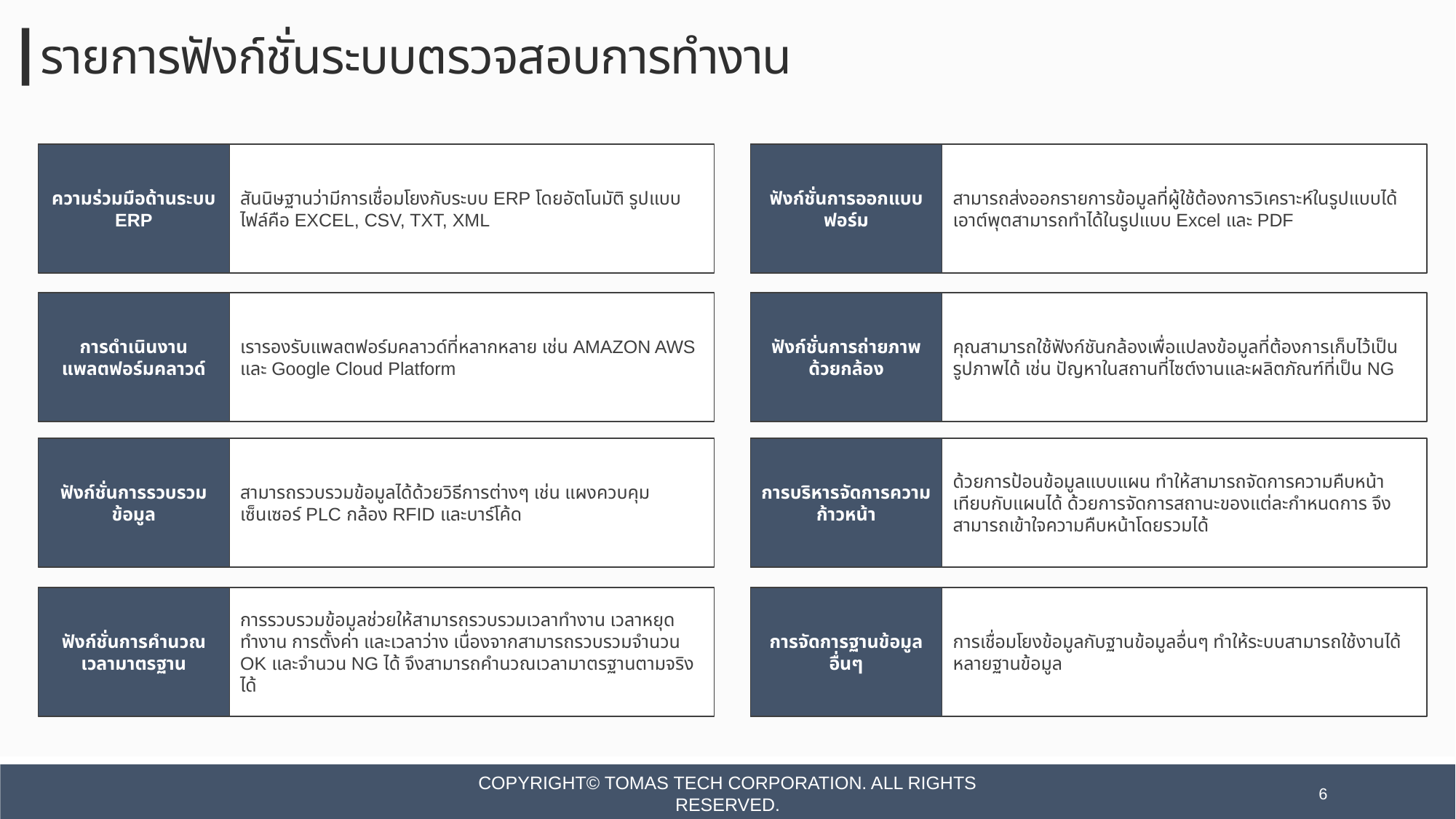

┃รายการฟังก์ชั่นระบบตรวจสอบการทำงาน
ความร่วมมือด้านระบบ ERP
สันนิษฐานว่ามีการเชื่อมโยงกับระบบ ERP โดยอัตโนมัติ รูปแบบไฟล์คือ EXCEL, CSV, TXT, XML
ฟังก์ชั่นการออกแบบฟอร์ม
生産計画
สามารถส่งออกรายการข้อมูลที่ผู้ใช้ต้องการวิเคราะห์ในรูปแบบได้ เอาต์พุตสามารถทำได้ในรูปแบบ Excel และ PDF
การดำเนินงานแพลตฟอร์มคลาวด์
เรารองรับแพลตฟอร์มคลาวด์ที่หลากหลาย เช่น AMAZON AWS และ Google Cloud Platform
ฟังก์ชั่นการถ่ายภาพด้วยกล้อง
生産計画
คุณสามารถใช้ฟังก์ชันกล้องเพื่อแปลงข้อมูลที่ต้องการเก็บไว้เป็นรูปภาพได้ เช่น ปัญหาในสถานที่ไซต์งานและผลิตภัณฑ์ที่เป็น NG
ฟังก์ชั่นการรวบรวมข้อมูล
สามารถรวบรวมข้อมูลได้ด้วยวิธีการต่างๆ เช่น แผงควบคุม เซ็นเซอร์ PLC กล้อง RFID และบาร์โค้ด
การบริหารจัดการความก้าวหน้า
生産計画
ด้วยการป้อนข้อมูลแบบแผน ทำให้สามารถจัดการความคืบหน้าเทียบกับแผนได้ ด้วยการจัดการสถานะของแต่ละกำหนดการ จึงสามารถเข้าใจความคืบหน้าโดยรวมได้
ฟังก์ชั่นการคำนวณเวลามาตรฐาน
การรวบรวมข้อมูลช่วยให้สามารถรวบรวมเวลาทำงาน เวลาหยุดทำงาน การตั้งค่า และเวลาว่าง เนื่องจากสามารถรวบรวมจำนวน OK และจำนวน NG ได้ จึงสามารถคำนวณเวลามาตรฐานตามจริงได้
การจัดการฐานข้อมูลอื่นๆ
生産計画
การเชื่อมโยงข้อมูลกับฐานข้อมูลอื่นๆ ทำให้ระบบสามารถใช้งานได้หลายฐานข้อมูล
Copyright© TOMAS TECH CORPORATION. All rights reserved.
6